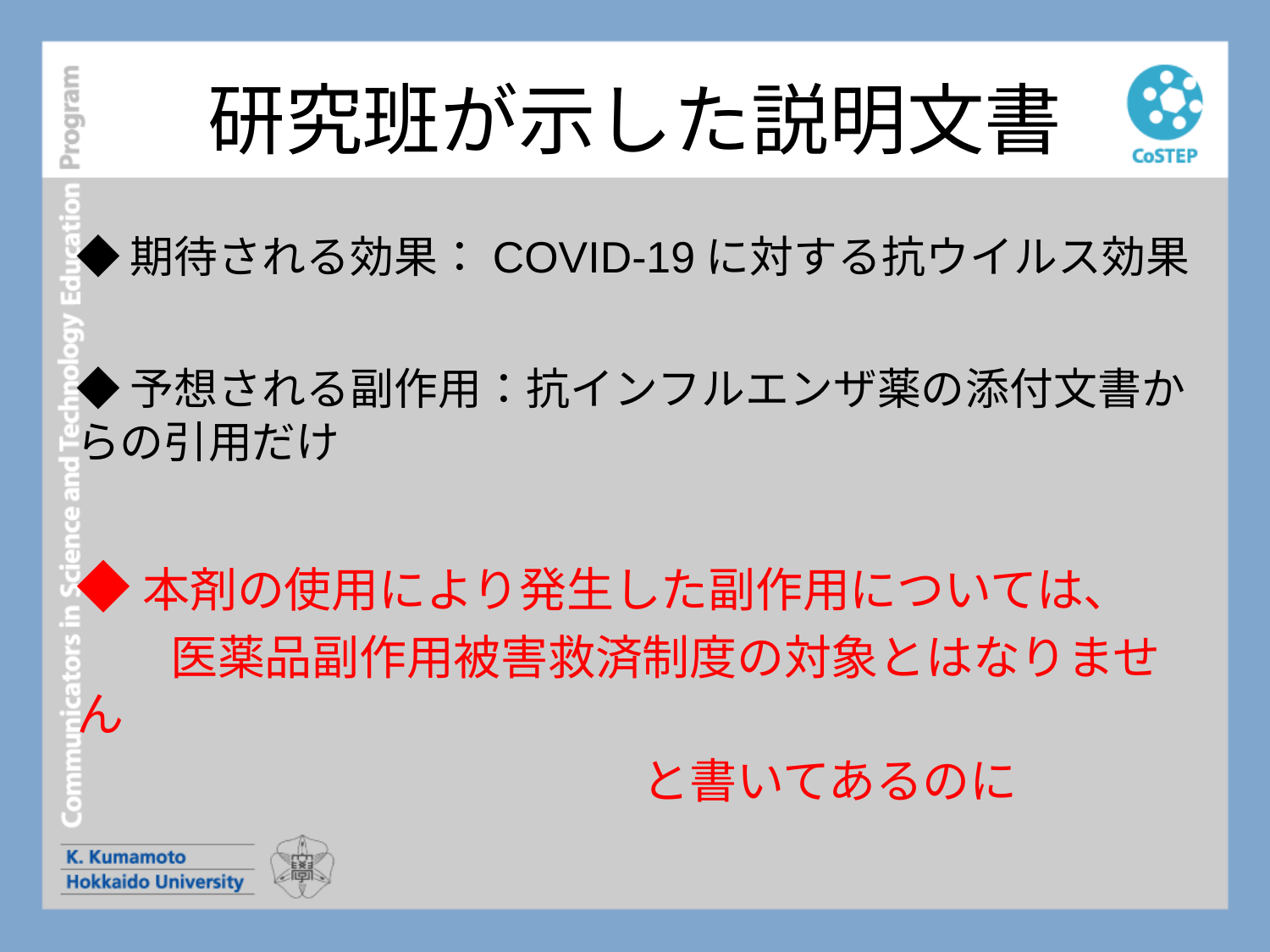

# 研究班が示した説明文書
◆期待される効果：COVID-19に対する抗ウイルス効果

◆予想される副作用：抗インフルエンザ薬の添付文書からの引用だけ

◆本剤の使用により発生した副作用については、
　　医薬品副作用被害救済制度の対象とはなりません
　　　　　　　　　　　　と書いてあるのに